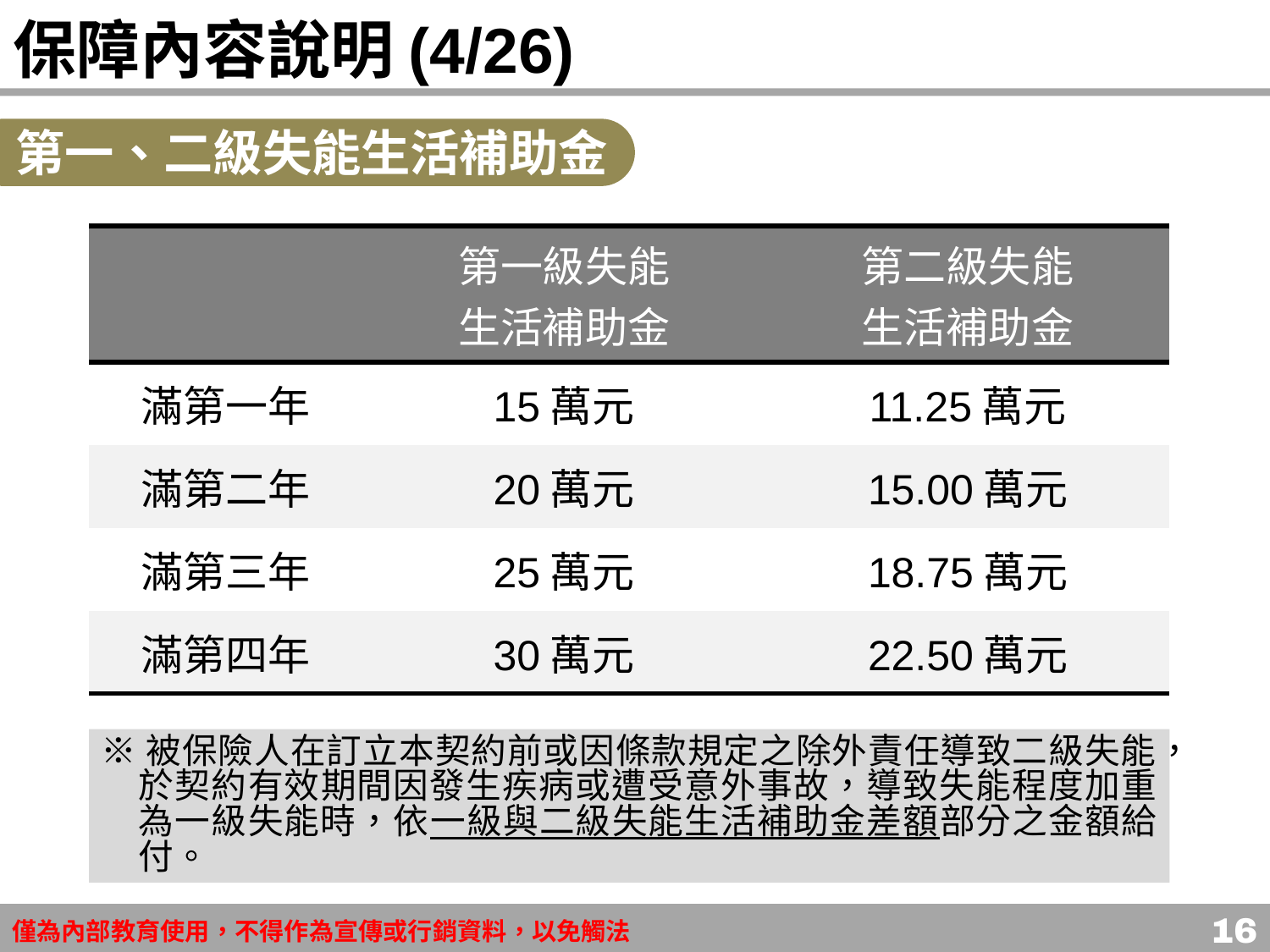

# 保障內容說明(4/26)
第一、二級失能生活補助金

|  | 第一級失能 生活補助金 | 第二級失能 生活補助金 |
| --- | --- | --- |
| 滿第一年 | 15萬元 | 11.25萬元 |
| 滿第二年 | 20萬元 | 15.00萬元 |
| 滿第三年 | 25萬元 | 18.75萬元 |
| 滿第四年 | 30萬元 | 22.50萬元 |
※被保險人在訂立本契約前或因條款規定之除外責任導致二級失能，於契約有效期間因發生疾病或遭受意外事故，導致失能程度加重為一級失能時，依一級與二級失能生活補助金差額部分之金額給付。
16